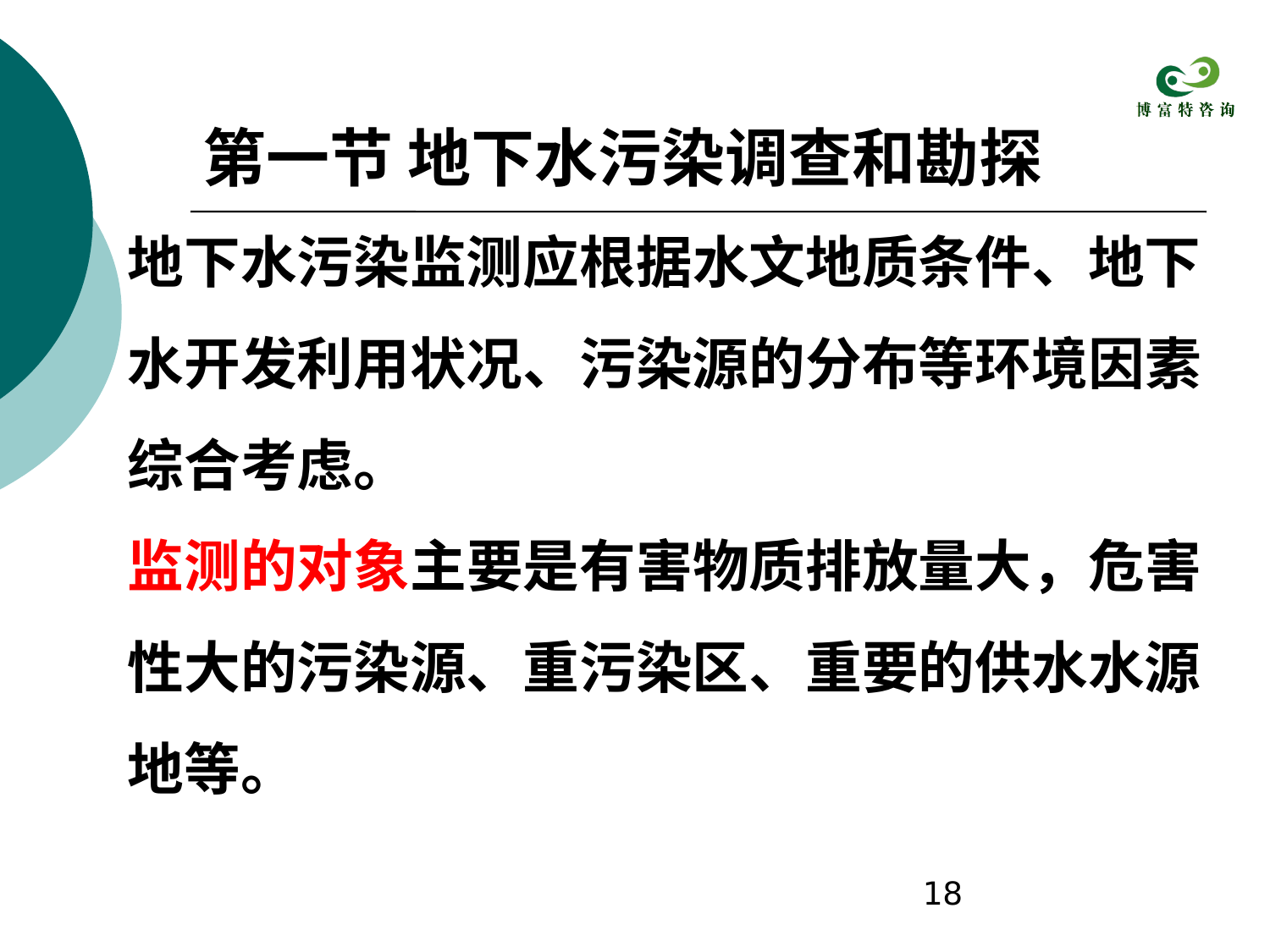

第一节 地下水污染调查和勘探
地下水污染监测应根据水文地质条件、地下水开发利用状况、污染源的分布等环境因素综合考虑。
监测的对象主要是有害物质排放量大，危害性大的污染源、重污染区、重要的供水水源地等。

18